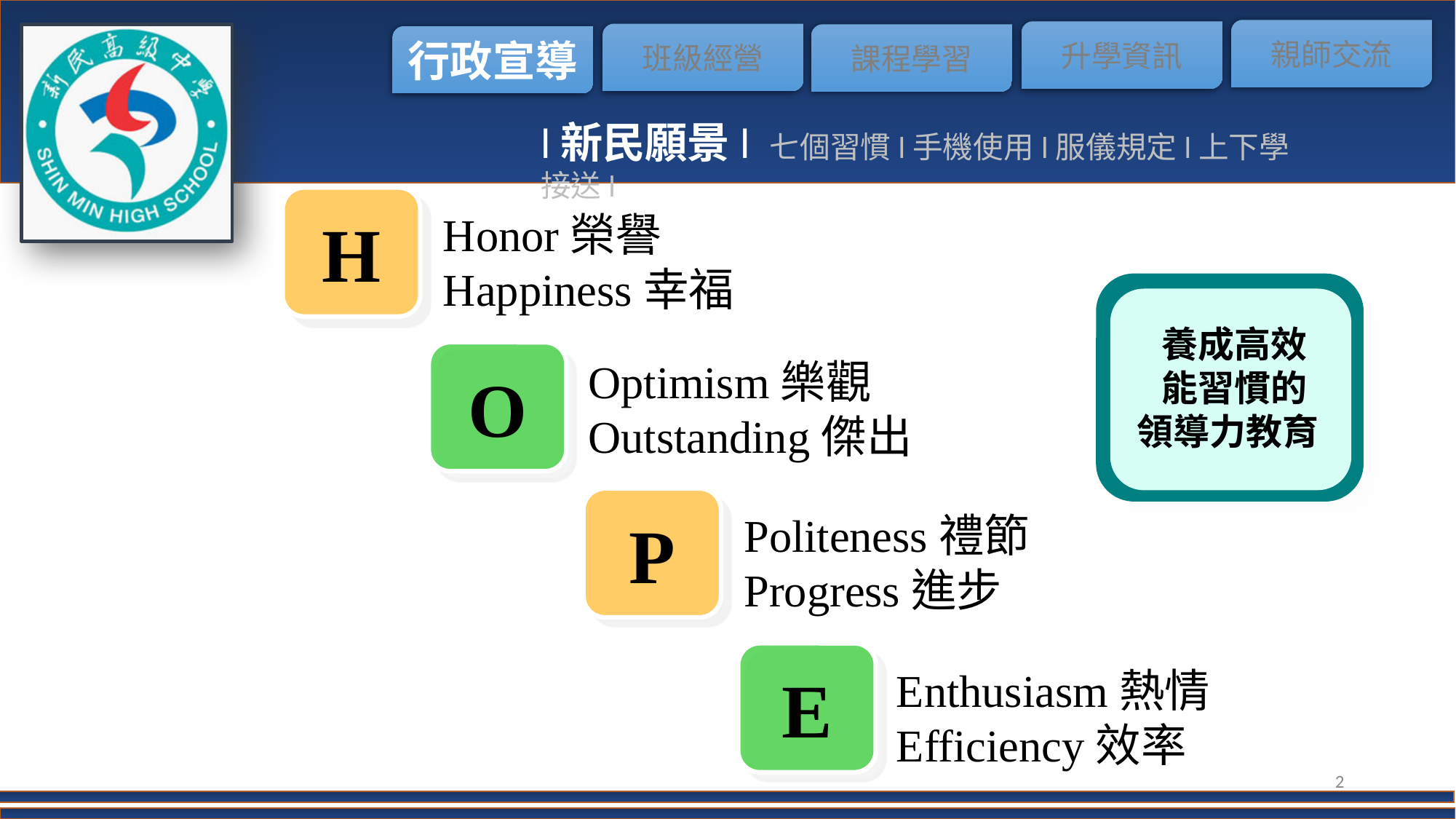

l新民願景l 七個習慣l手機使用l服儀規定l上下學接送l
H
Honor榮譽
Happiness幸福

  養成高效
  能習慣的
領導力教育
O
Optimism樂觀
Outstanding傑出
P
Politeness禮節
Progress進步
E
Enthusiasm熱情
Efficiency效率
2